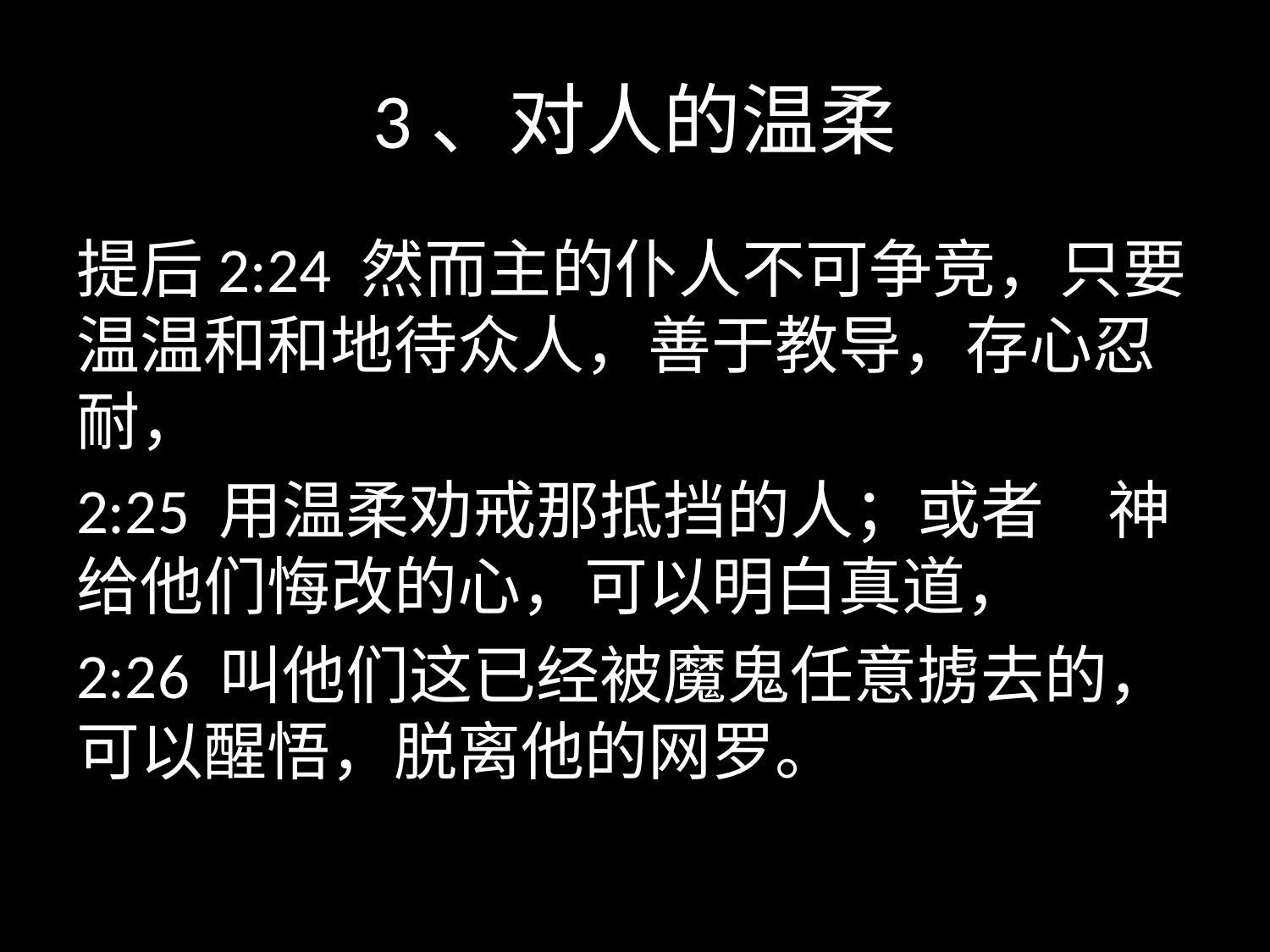

# 3、对人的温柔
提后2:24 然而主的仆人不可争竞，只要温温和和地待众人，善于教导，存心忍耐，
2:25 用温柔劝戒那抵挡的人；或者　神给他们悔改的心，可以明白真道，
2:26 叫他们这已经被魔鬼任意掳去的，可以醒悟，脱离他的网罗。